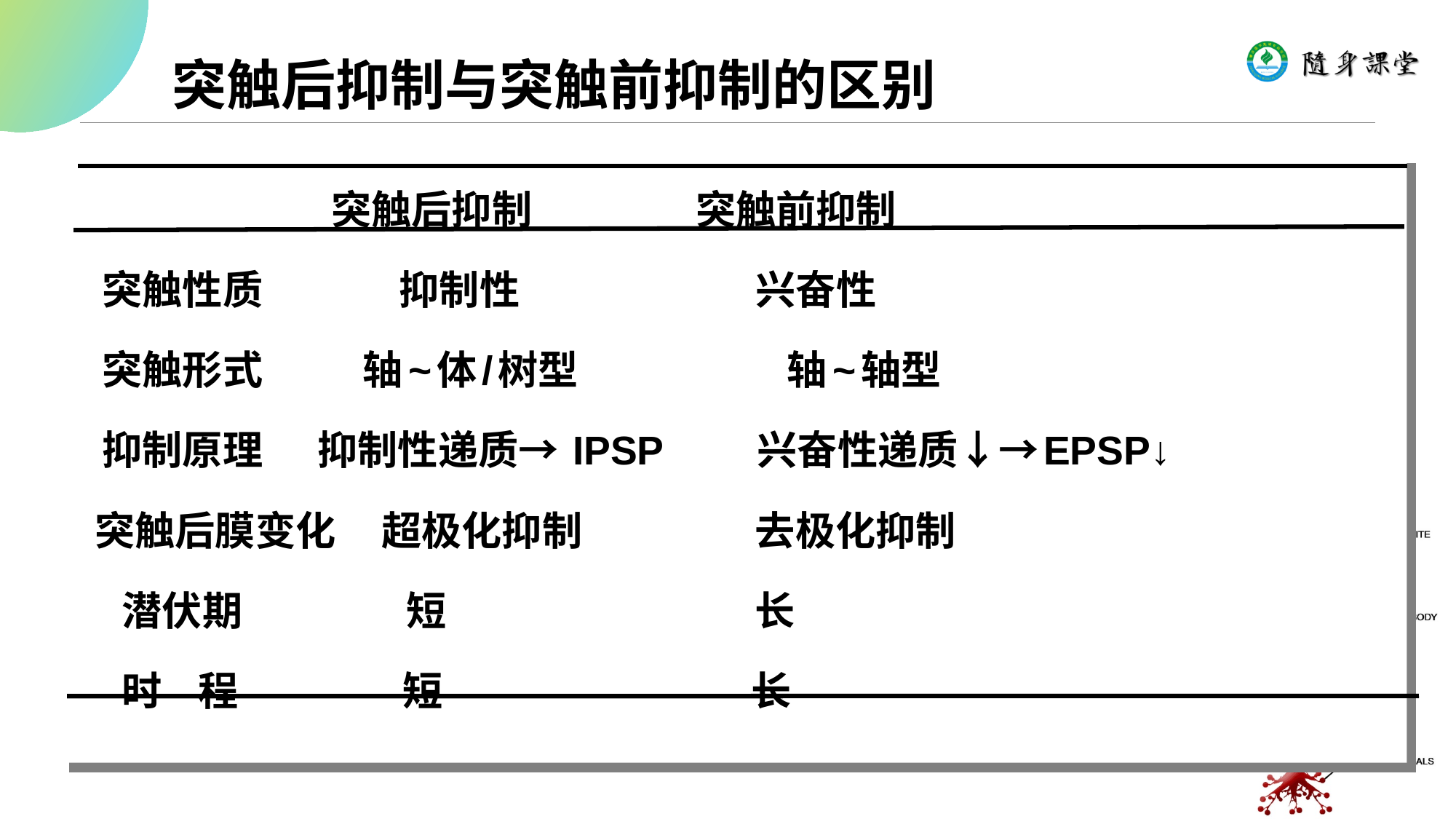

# 突触后抑制与突触前抑制的区别
                            突触后抑制                  突触前抑制
    突触性质               抑制性                          兴奋性
    突触形式           轴~体/树型                       轴~轴型
    抑制原理      抑制性递质→ IPSP        兴奋性递质↓→EPSP↓
  突触后膜变化     超极化抑制                   去极化抑制
     潜伏期                  短                                  长
     时    程                  短                                  长